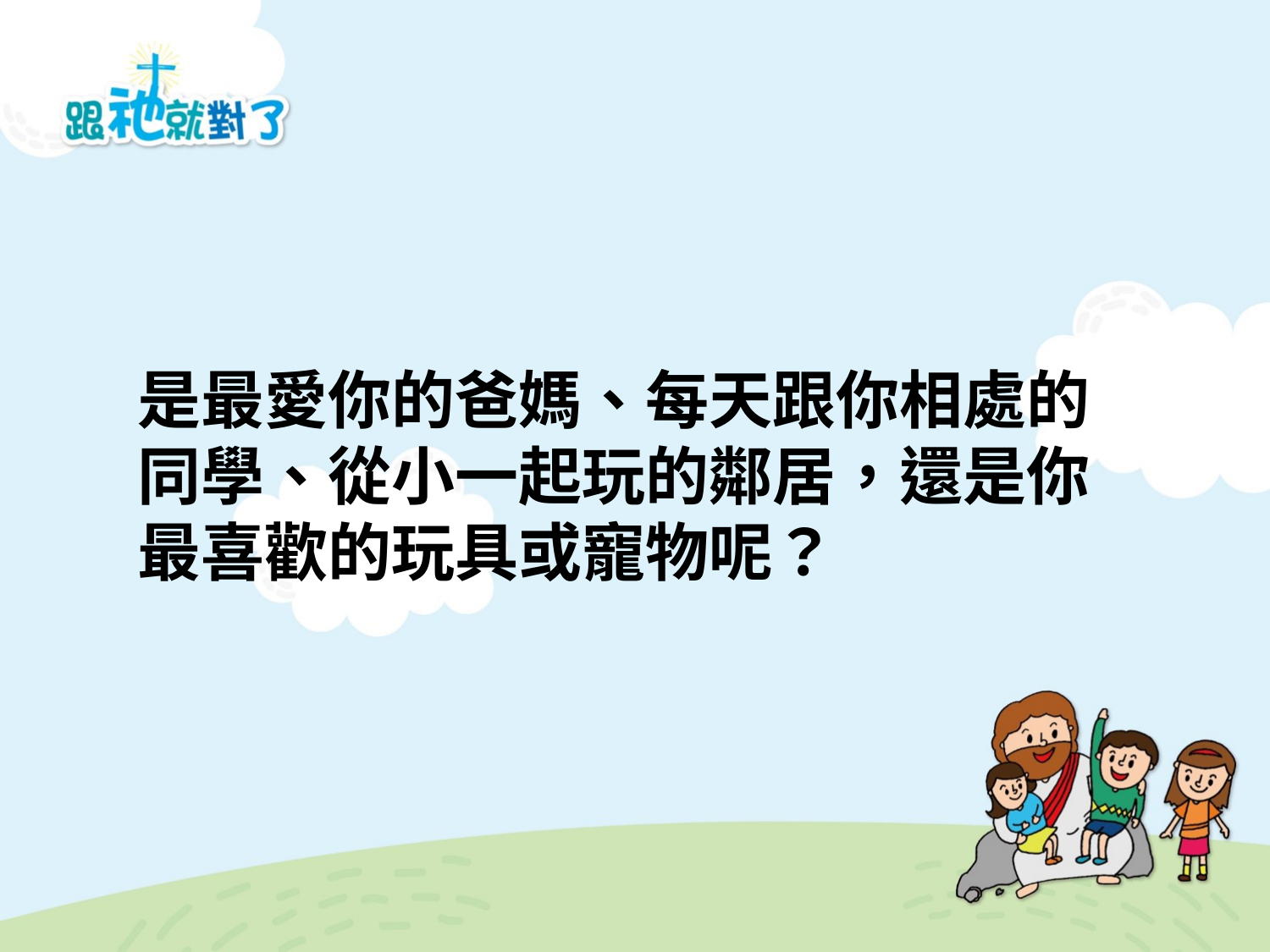

是最愛你的爸媽、每天跟你相處的同學、從小一起玩的鄰居，還是你最喜歡的玩具或寵物呢？